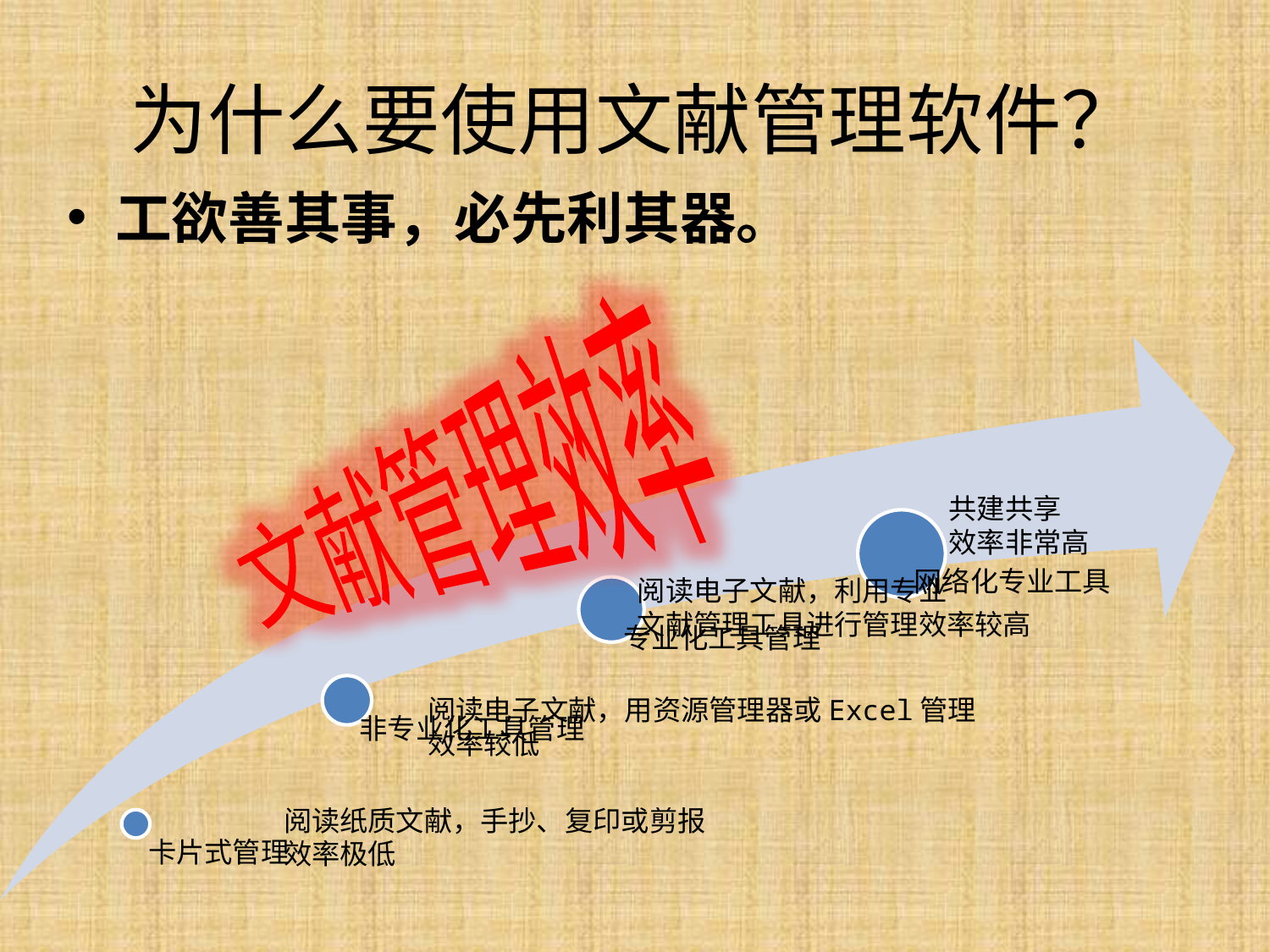

# 为什么要使用文献管理软件？
工欲善其事，必先利其器。

卡片式管理
非专业化工具管理
专业化工具管理
网络化专业工具
文献管理效率
共建共享
效率非常高
阅读电子文献，利用专业
文献管理工具进行管理效率较高
阅读电子文献，用资源管理器或Excel管理
效率较低
阅读纸质文献，手抄、复印或剪报
效率极低